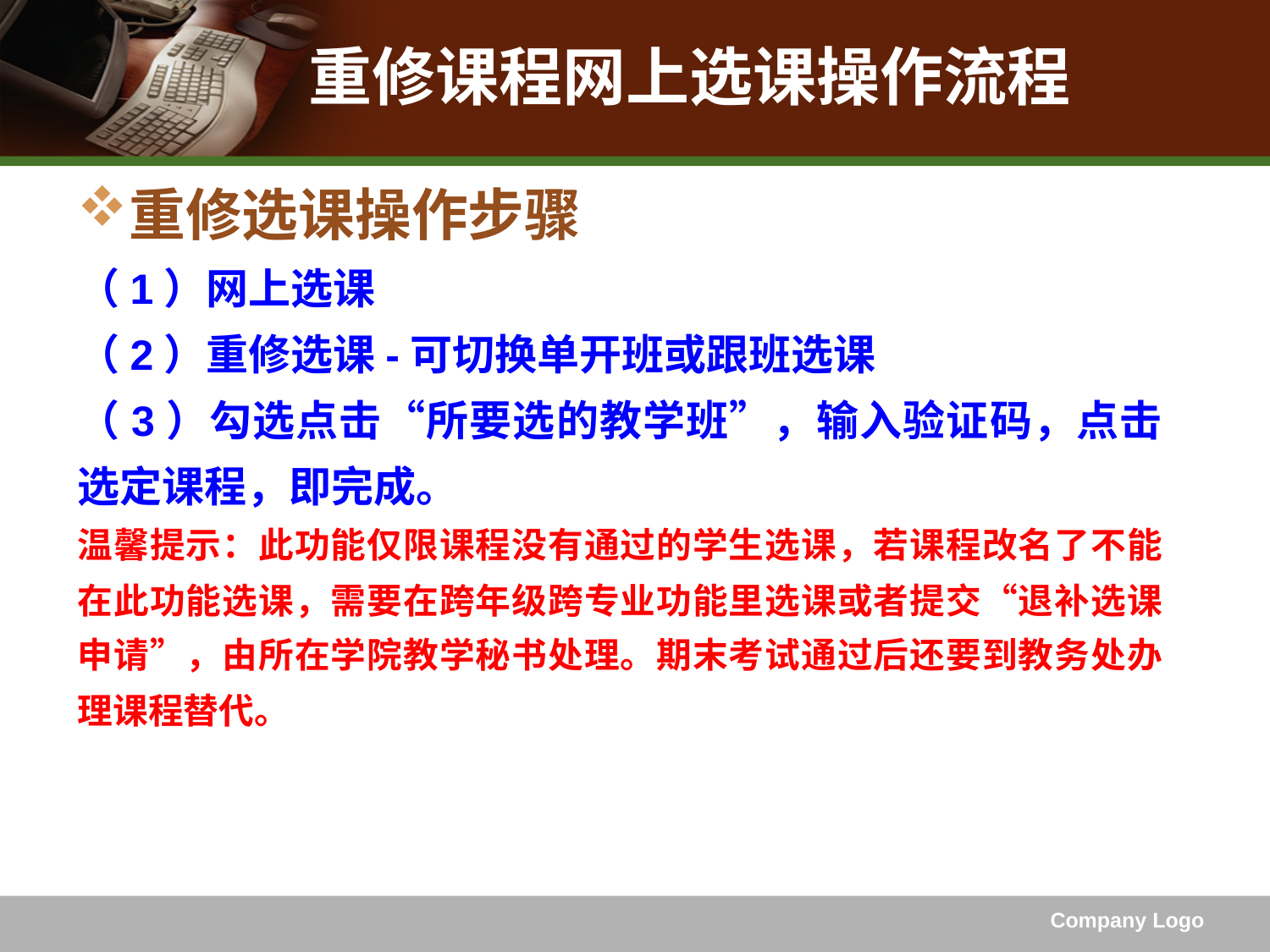

# 重修课程网上选课操作流程
重修选课操作步骤
（1）网上选课
（2）重修选课-可切换单开班或跟班选课
（3）勾选点击“所要选的教学班”，输入验证码，点击选定课程，即完成。
温馨提示：此功能仅限课程没有通过的学生选课，若课程改名了不能在此功能选课，需要在跨年级跨专业功能里选课或者提交“退补选课申请”，由所在学院教学秘书处理。期末考试通过后还要到教务处办理课程替代。

Company Logo